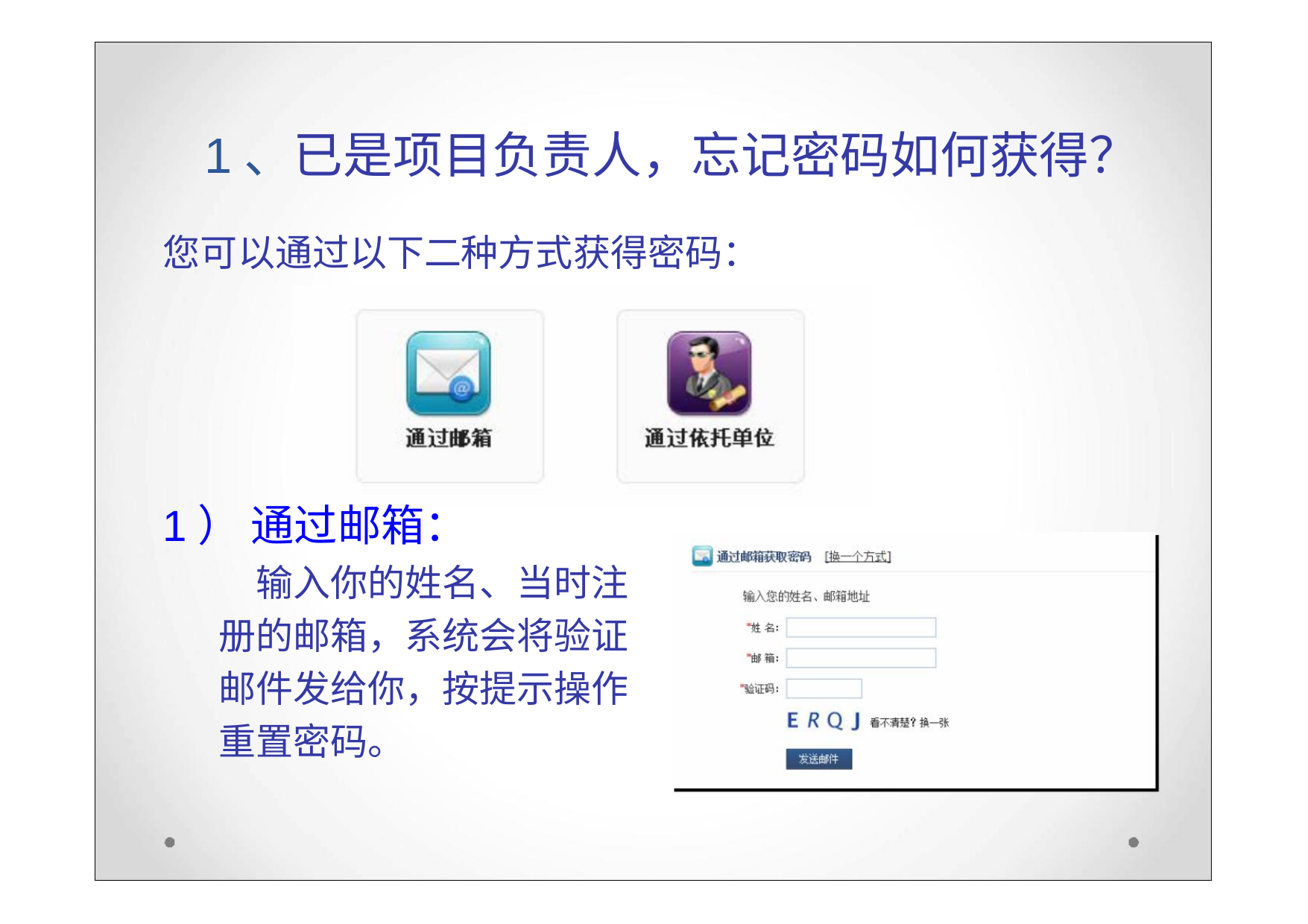

1、已是项目负责人，忘记密码如何获得？
您可以通过以下二种方式获得密码：
1） 通过邮箱：
输入你的姓名、当时注
册的邮箱，系统会将验证
邮件发给你，按提示操作
重置密码。